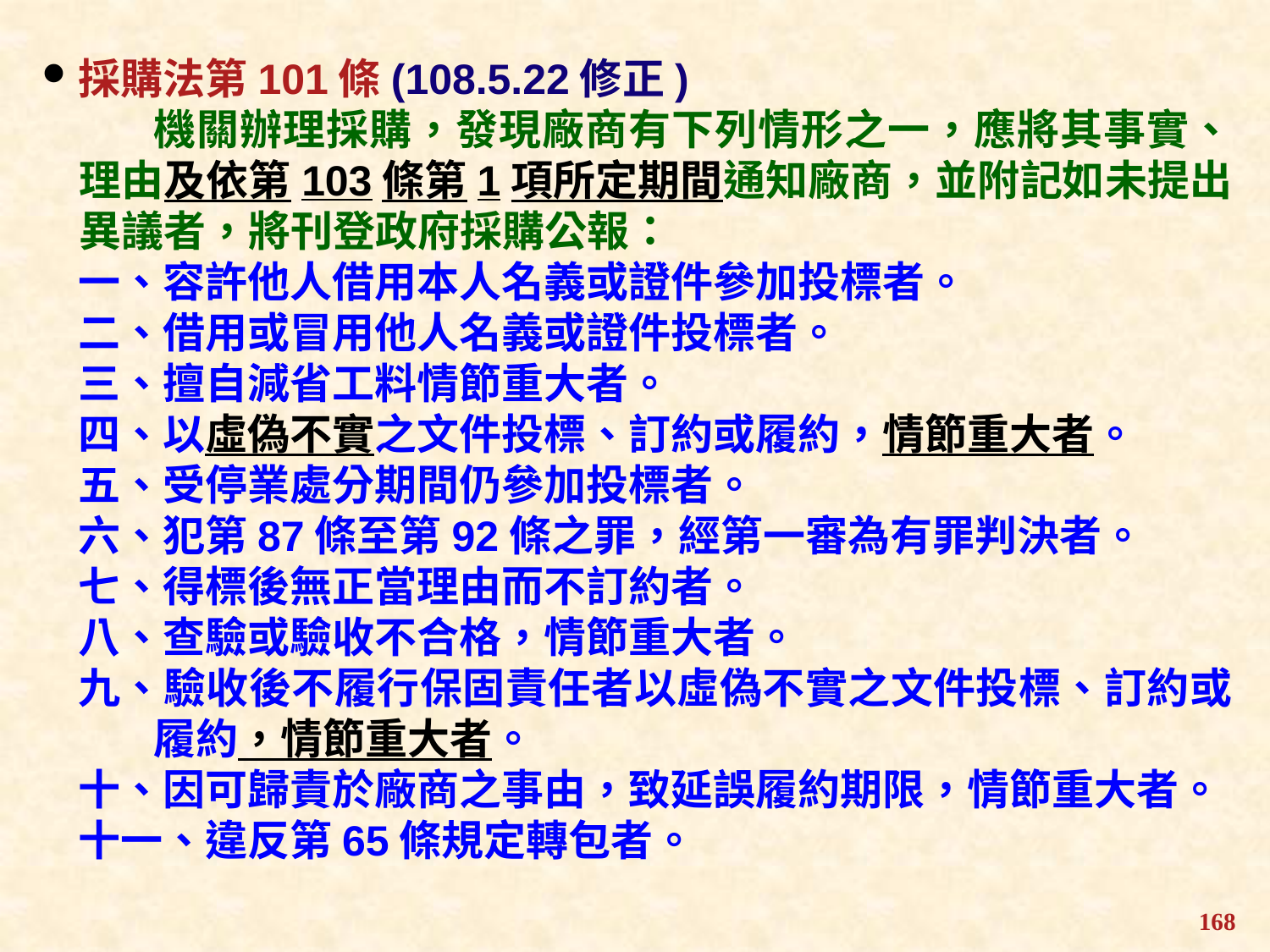

採購法第101條(108.5.22修正)
機關辦理採購，發現廠商有下列情形之一，應將其事實、理由及依第103條第1項所定期間通知廠商，並附記如未提出異議者，將刊登政府採購公報：
一、容許他人借用本人名義或證件參加投標者。
二、借用或冒用他人名義或證件投標者。
三、擅自減省工料情節重大者。
四、以虛偽不實之文件投標、訂約或履約，情節重大者。
五、受停業處分期間仍參加投標者。
六、犯第87條至第92條之罪，經第一審為有罪判決者。
七、得標後無正當理由而不訂約者。
八、查驗或驗收不合格，情節重大者。
九、驗收後不履行保固責任者以虛偽不實之文件投標、訂約或履約，情節重大者。
十、因可歸責於廠商之事由，致延誤履約期限，情節重大者。
十一、違反第65條規定轉包者。
168